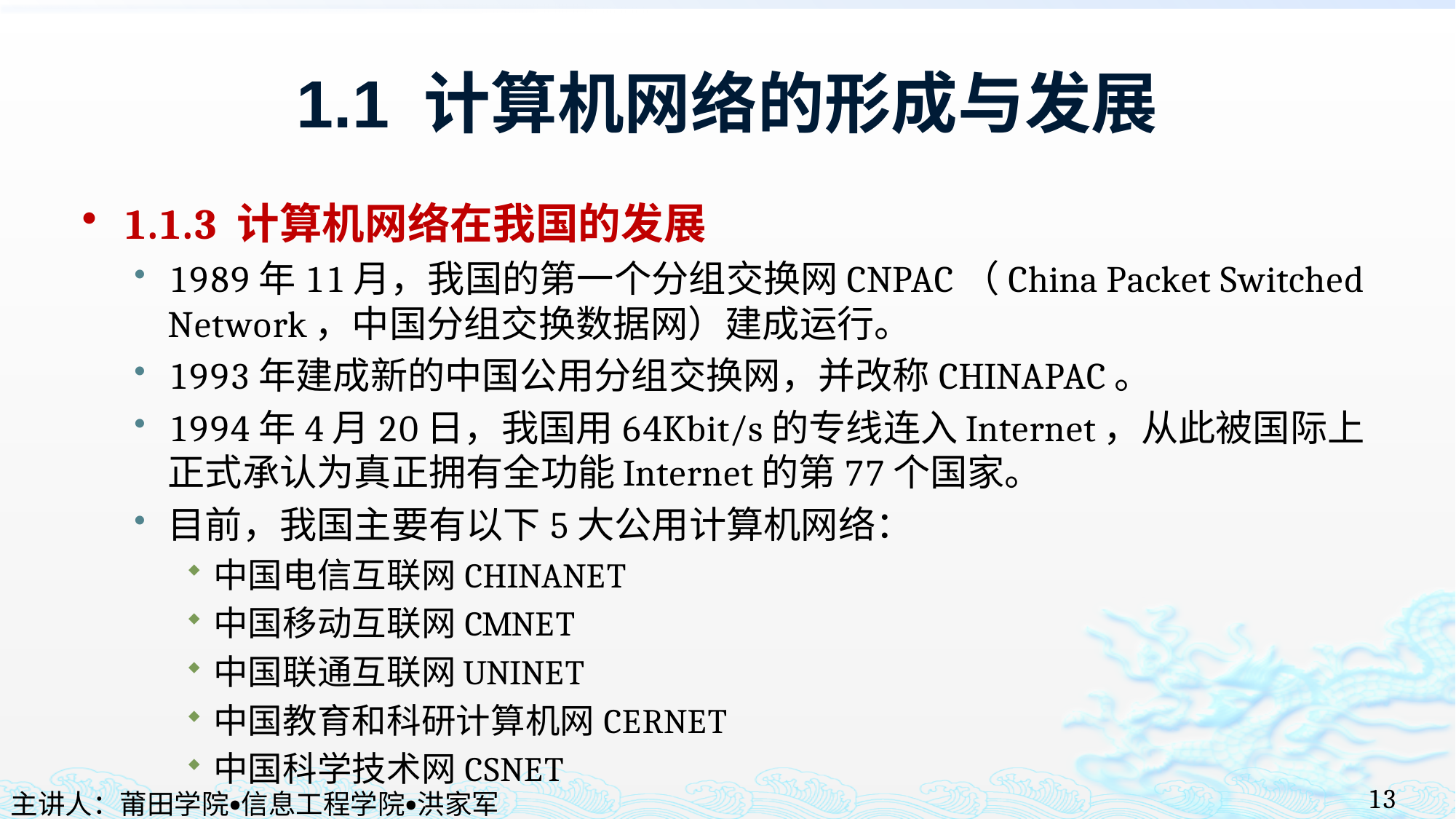

# 1.1 计算机网络的形成与发展
1.1.3 计算机网络在我国的发展
1989年11月，我国的第一个分组交换网CNPAC（China Packet Switched Network，中国分组交换数据网）建成运行。
1993年建成新的中国公用分组交换网，并改称CHINAPAC。
1994年4月20日，我国用64Kbit/s的专线连入Internet，从此被国际上正式承认为真正拥有全功能Internet的第77个国家。
目前，我国主要有以下5大公用计算机网络：
中国电信互联网CHINANET
中国移动互联网CMNET
中国联通互联网UNINET
中国教育和科研计算机网CERNET
中国科学技术网CSNET

13
主讲人：莆田学院•信息工程学院•洪家军